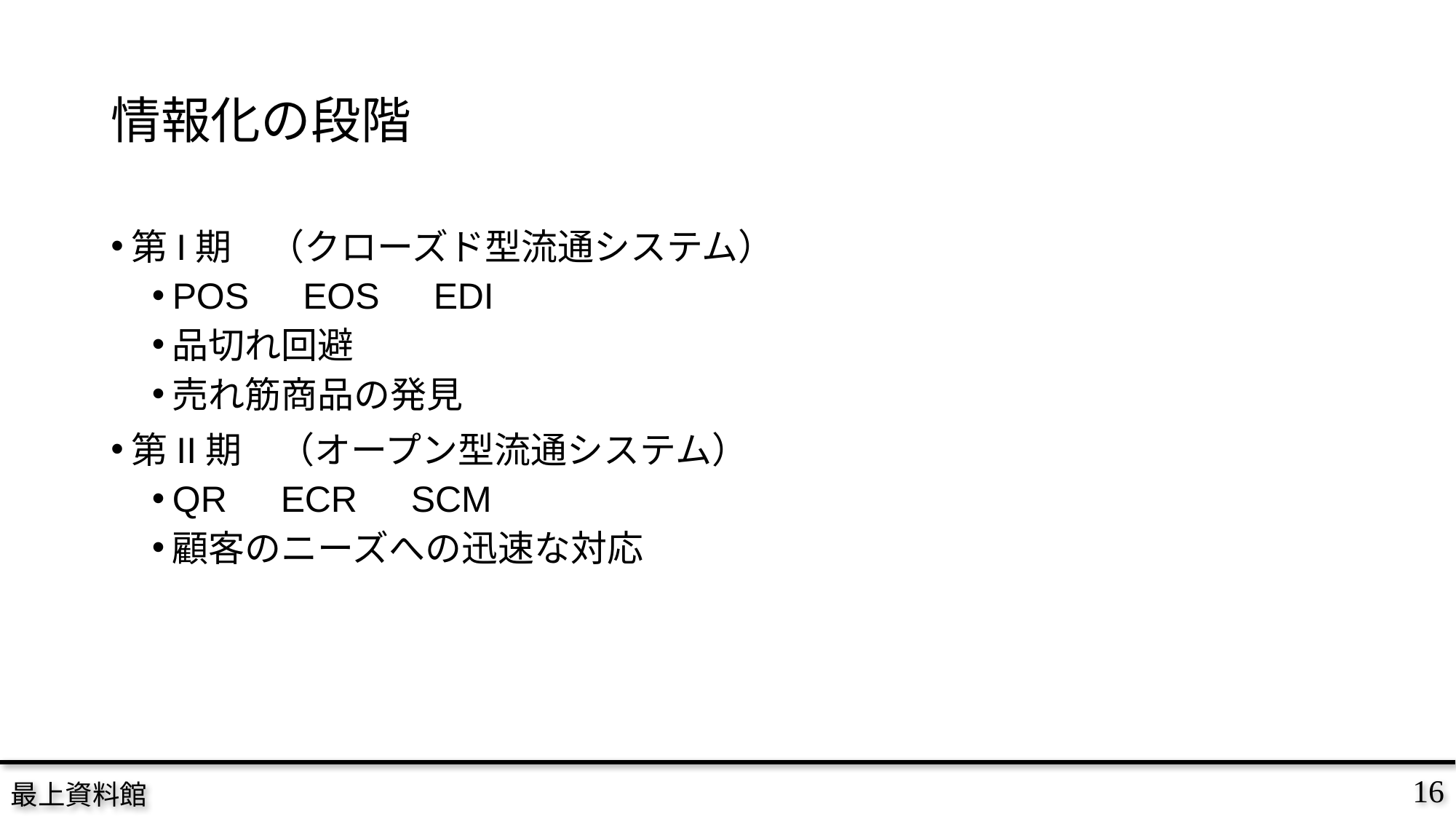

# 情報化の段階
第I期　（クローズド型流通システム）
POS　EOS　EDI
品切れ回避
売れ筋商品の発見
第II期　（オープン型流通システム）
QR　ECR　SCM
顧客のニーズへの迅速な対応